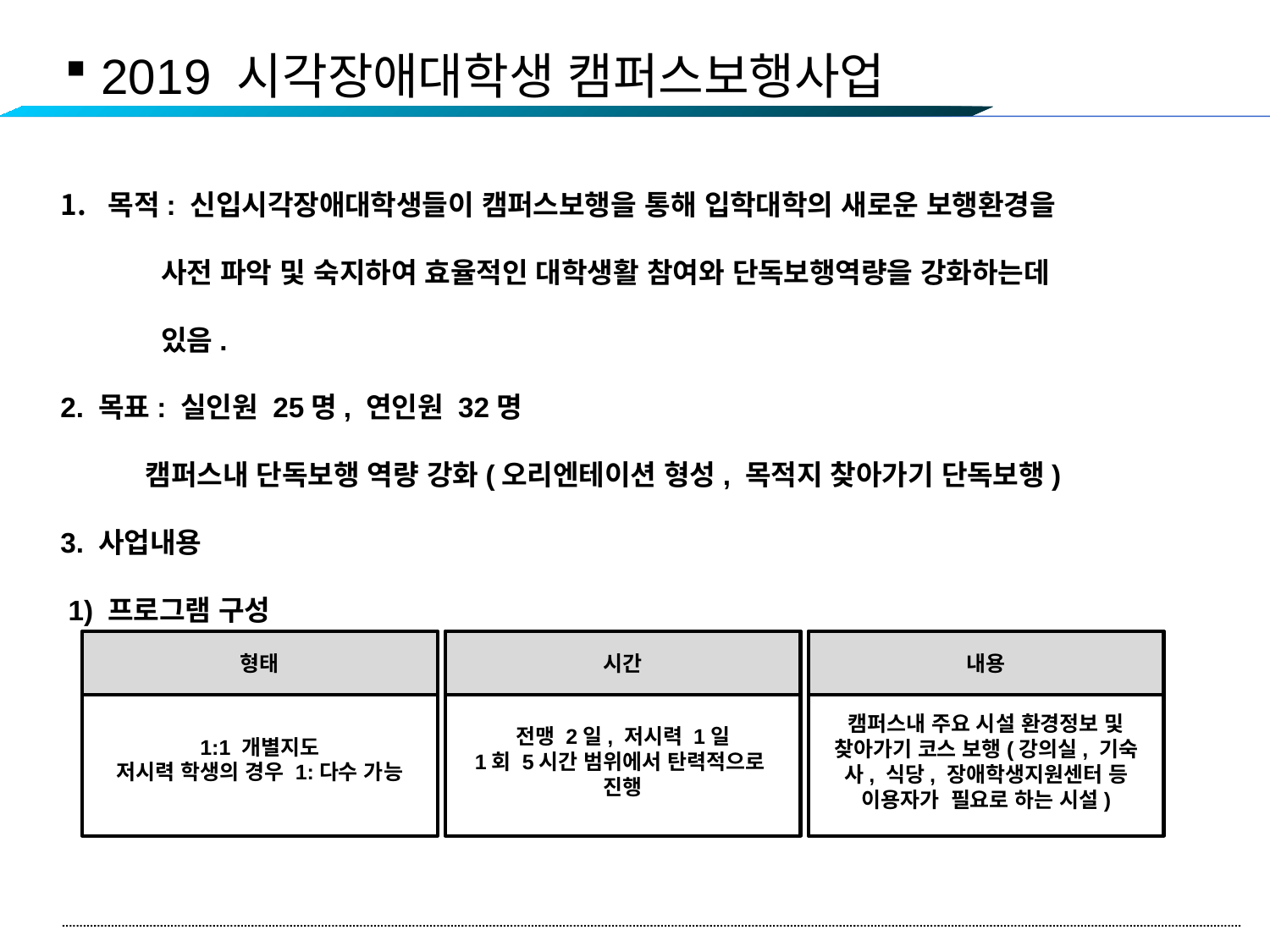

2019 시각장애대학생 캠퍼스보행사업

목적: 신입시각장애대학생들이 캠퍼스보행을 통해 입학대학의 새로운 보행환경을
            사전 파악 및 숙지하여 효율적인 대학생활 참여와 단독보행역량을 강화하는데
            있음.
2. 목표: 실인원 25명, 연인원 32명
          캠퍼스내 단독보행 역량 강화(오리엔테이션 형성, 목적지 찾아가기 단독보행)
3. 사업내용
 1) 프로그램 구성

1:1 개별지도
저시력 학생의 경우 1:다수 가능
형태

전맹 2일, 저시력 1일
1회 5시간 범위에서 탄력적으로
진행
시간

캠퍼스내 주요 시설 환경정보 및 찾아가기 코스 보행(강의실, 기숙사, 식당, 장애학생지원센터 등 이용자가  필요로 하는 시설)
내용